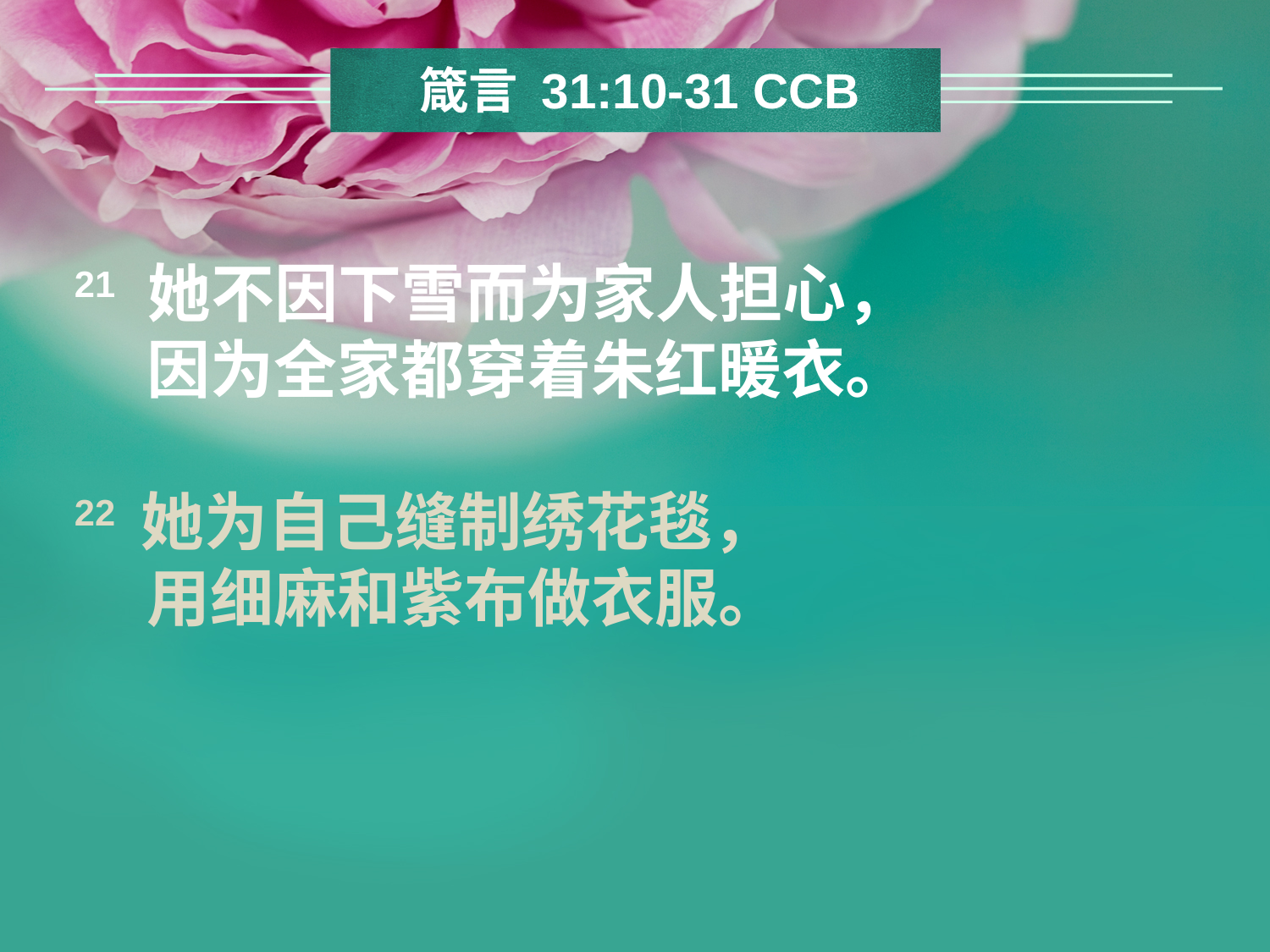

箴言 31:10-31 CCB
21 她不因下雪而为家人担心，
    因为全家都穿着朱红暖衣。
22 她为自己缝制绣花毯，
    用细麻和紫布做衣服。